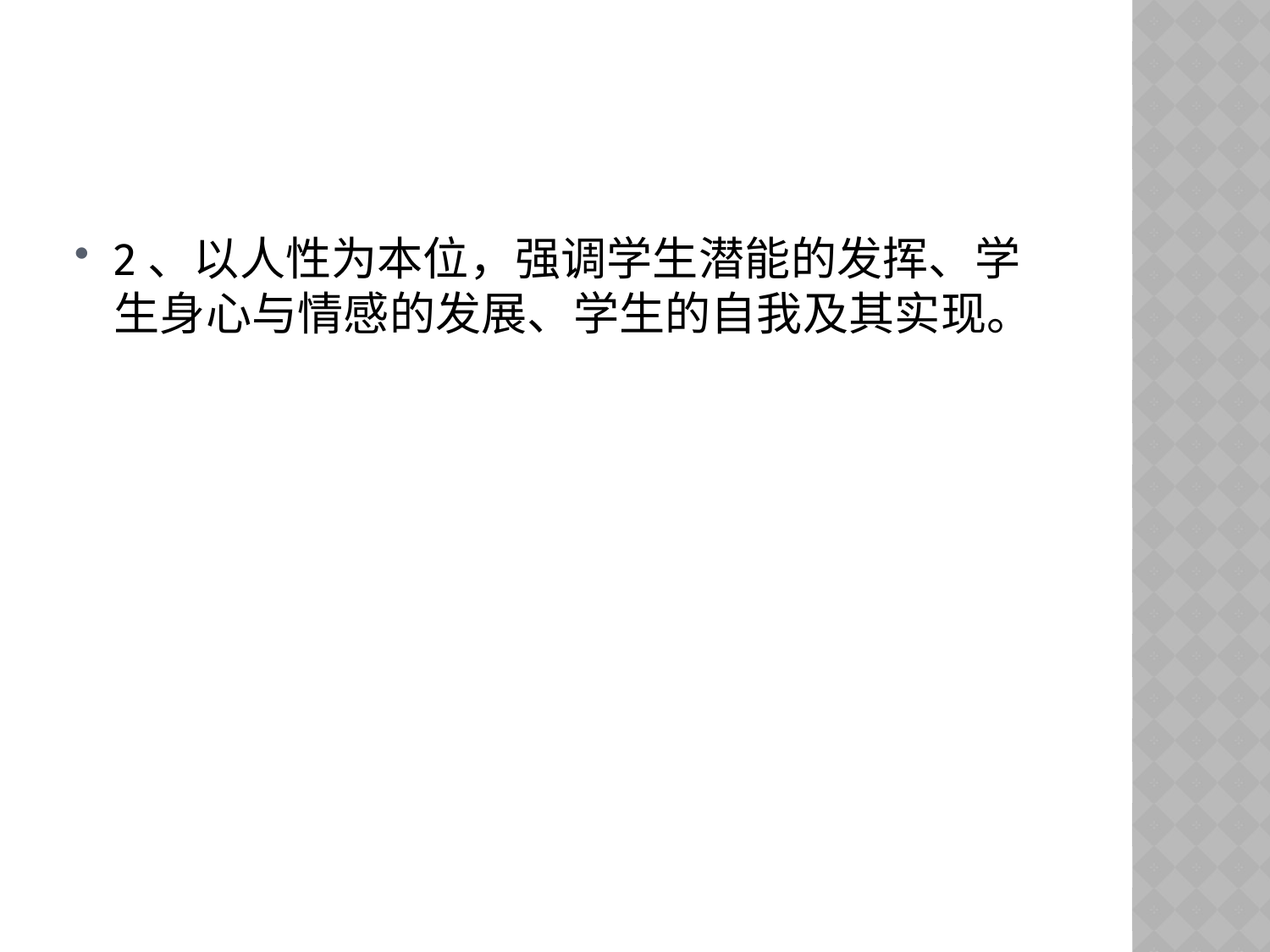

#
2、以人性为本位，强调学生潜能的发挥、学生身心与情感的发展、学生的自我及其实现。